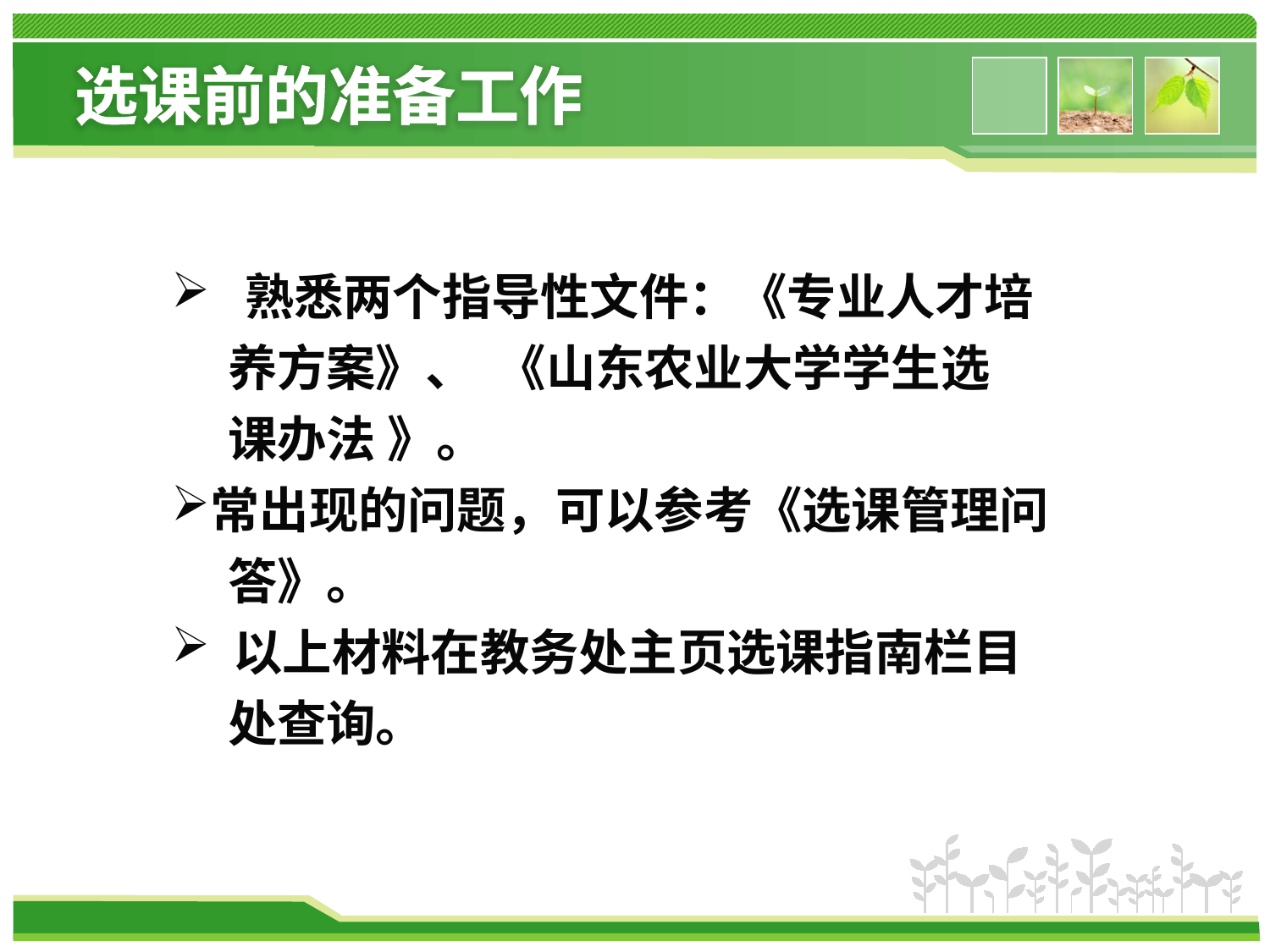

选课前的准备工作
  熟悉两个指导性文件：《专业人才培
    养方案》、  《山东农业大学学生选
    课办法 》。
常出现的问题，可以参考《选课管理问
    答》。
 以上材料在教务处主页选课指南栏目
    处查询。